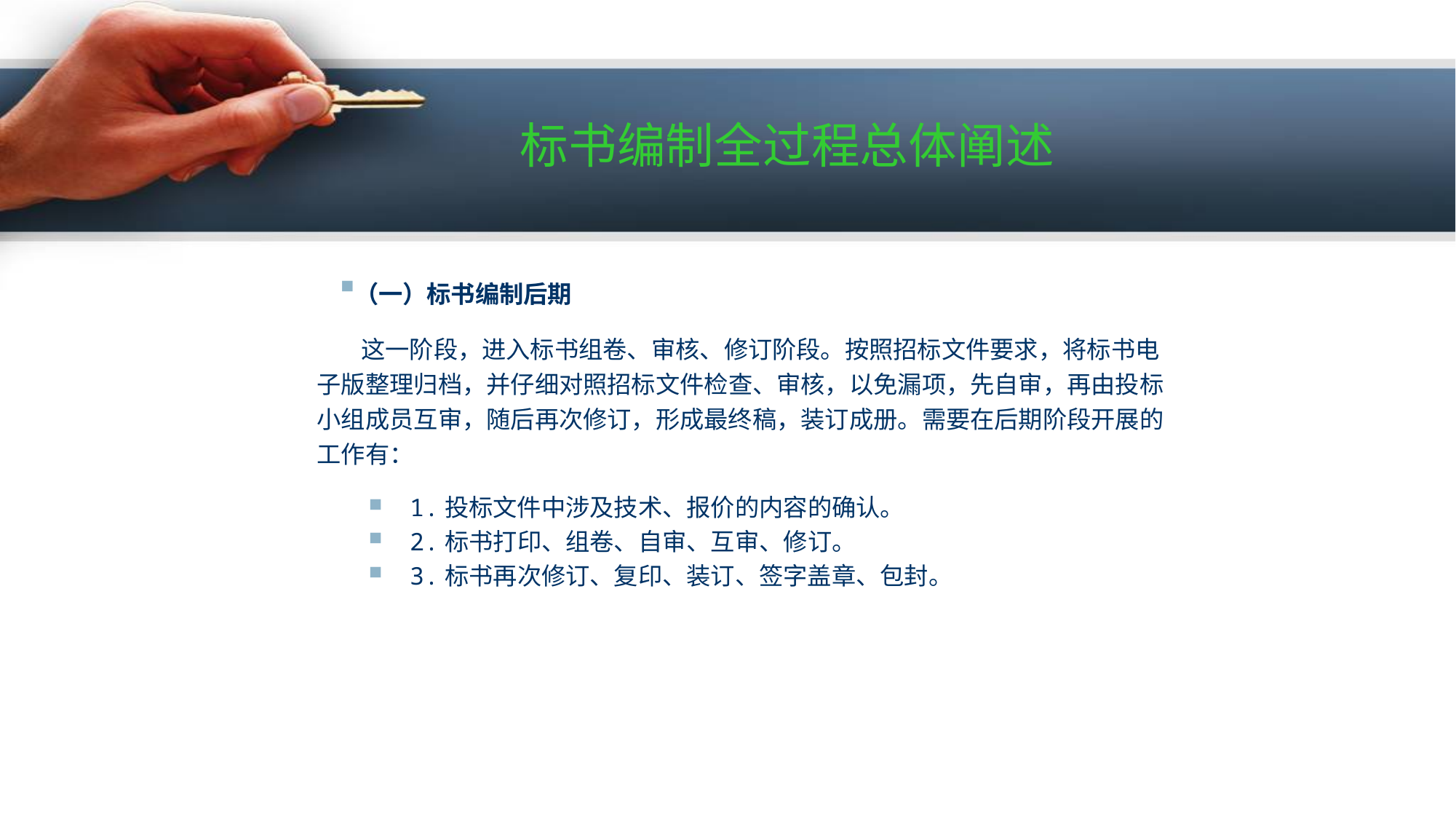

标书编制全过程总体阐述
（一）标书编制后期
       这一阶段，进入标书组卷、审核、修订阶段。按照招标文件要求，将标书电子版整理归档，并仔细对照招标文件检查、审核，以免漏项，先自审，再由投标小组成员互审，随后再次修订，形成最终稿，装订成册。需要在后期阶段开展的工作有：

1.投标文件中涉及技术、报价的内容的确认。
2.标书打印、组卷、自审、互审、修订。
3.标书再次修订、复印、装订、签字盖章、包封。